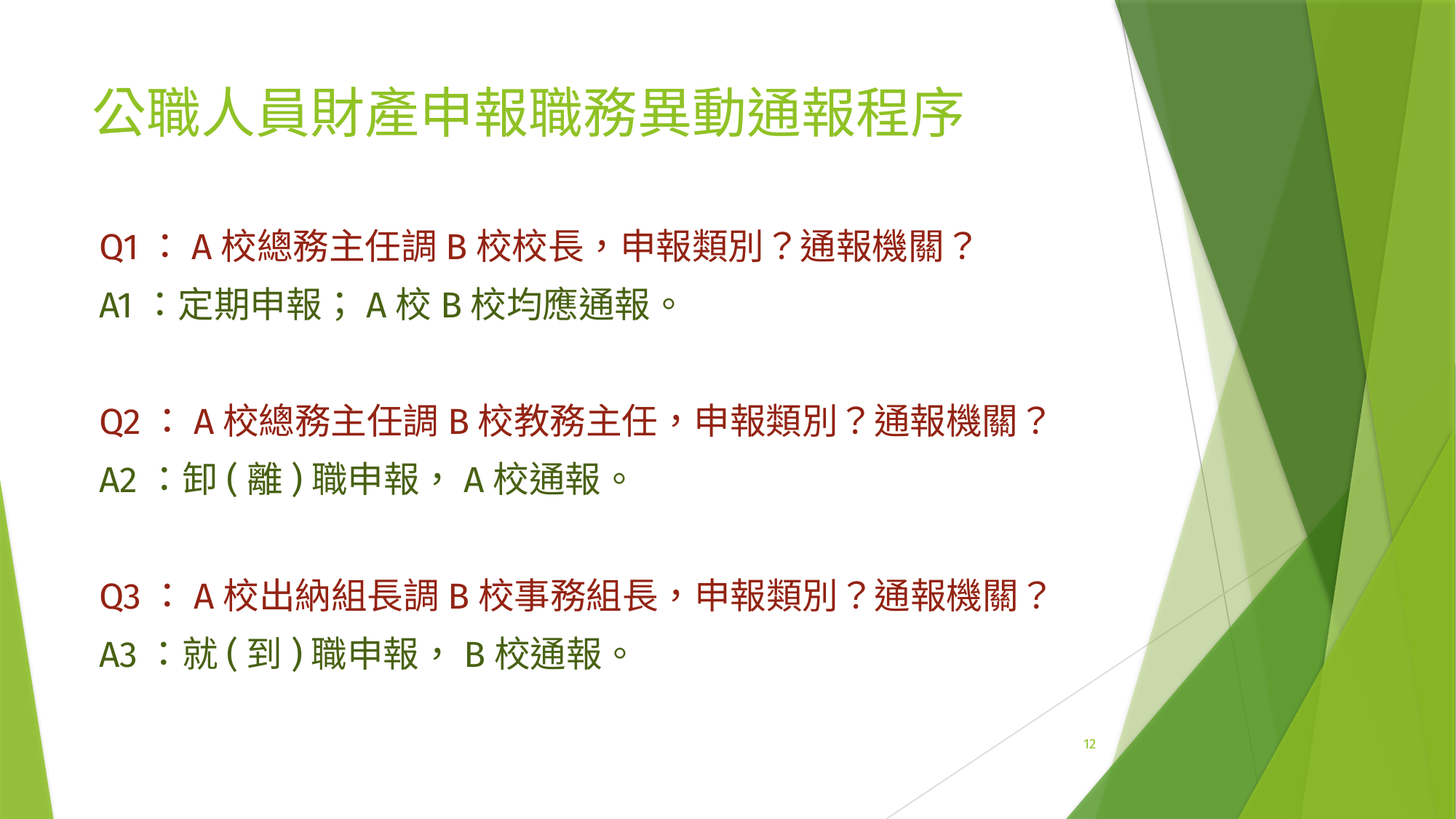

# 公職人員財產申報職務異動通報程序
Q1：A校總務主任調B校校長，申報類別？通報機關？
A1：定期申報；A校B校均應通報。

Q2：A校總務主任調B校教務主任，申報類別？通報機關？
A2：卸(離)職申報，A校通報。

Q3：A校出納組長調B校事務組長，申報類別？通報機關？
A3：就(到)職申報，B校通報。
12